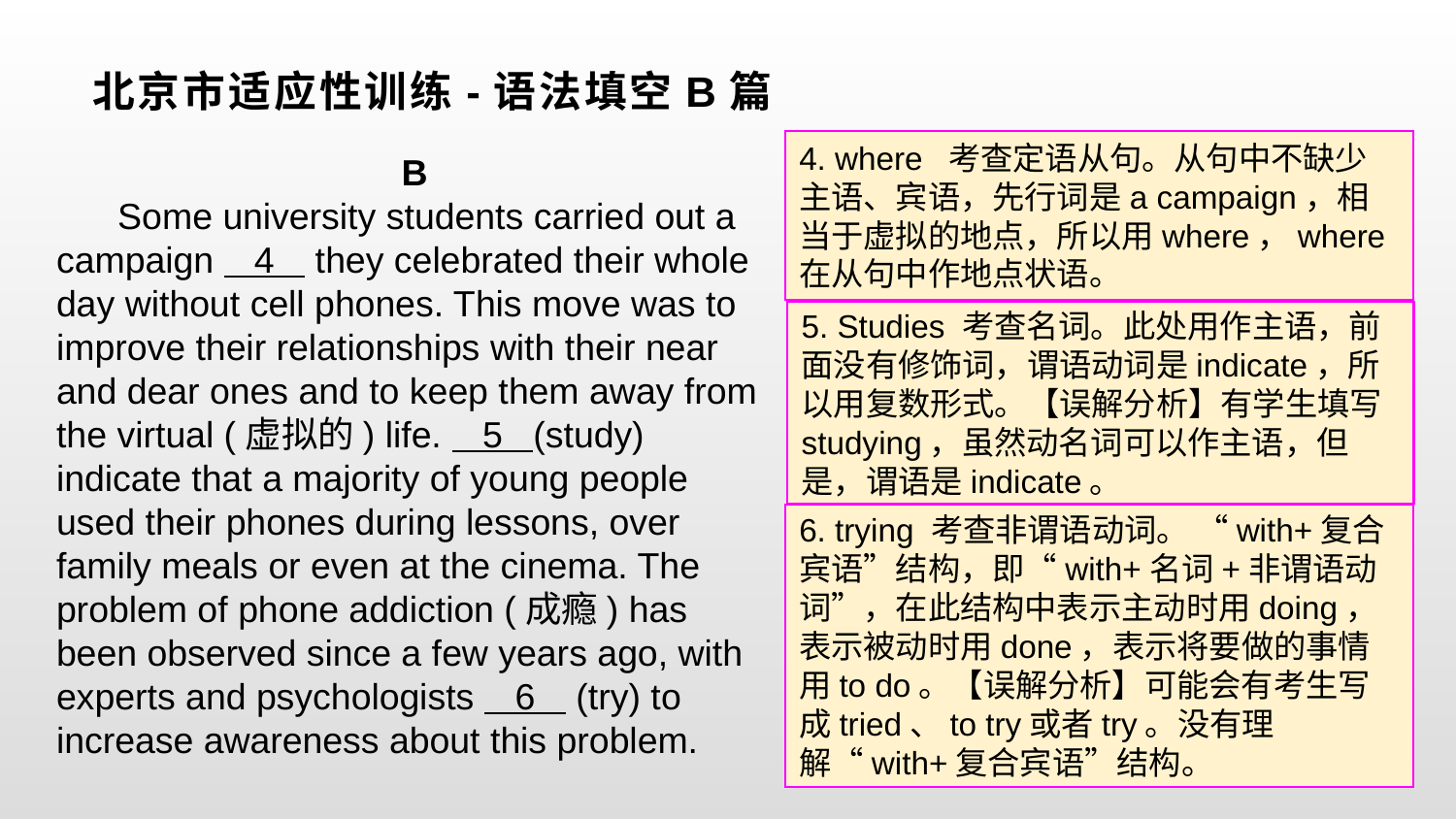

# 北京市适应性训练-语法填空B篇
4. where  考查定语从句。从句中不缺少主语、宾语，先行词是a campaign，相当于虚拟的地点，所以用where，where在从句中作地点状语。
B
      Some university students carried out a campaign    4    they celebrated their whole day without cell phones. This move was to improve their relationships with their near and dear ones and to keep them away from the virtual (虚拟的) life.    5   (study) indicate that a majority of young people used their phones during lessons, over family meals or even at the cinema. The problem of phone addiction (成瘾) has been observed since a few years ago, with experts and psychologists    6    (try) to increase awareness about this problem.
5. Studies 考查名词。此处用作主语，前面没有修饰词，谓语动词是indicate，所以用复数形式。【误解分析】有学生填写studying，虽然动名词可以作主语，但是，谓语是indicate。
6. trying 考查非谓语动词。 “with+复合宾语”结构，即“with+名词+非谓语动词”，在此结构中表示主动时用doing，表示被动时用done，表示将要做的事情用to do。【误解分析】可能会有考生写成tried、to try或者try。没有理解“with+复合宾语”结构。